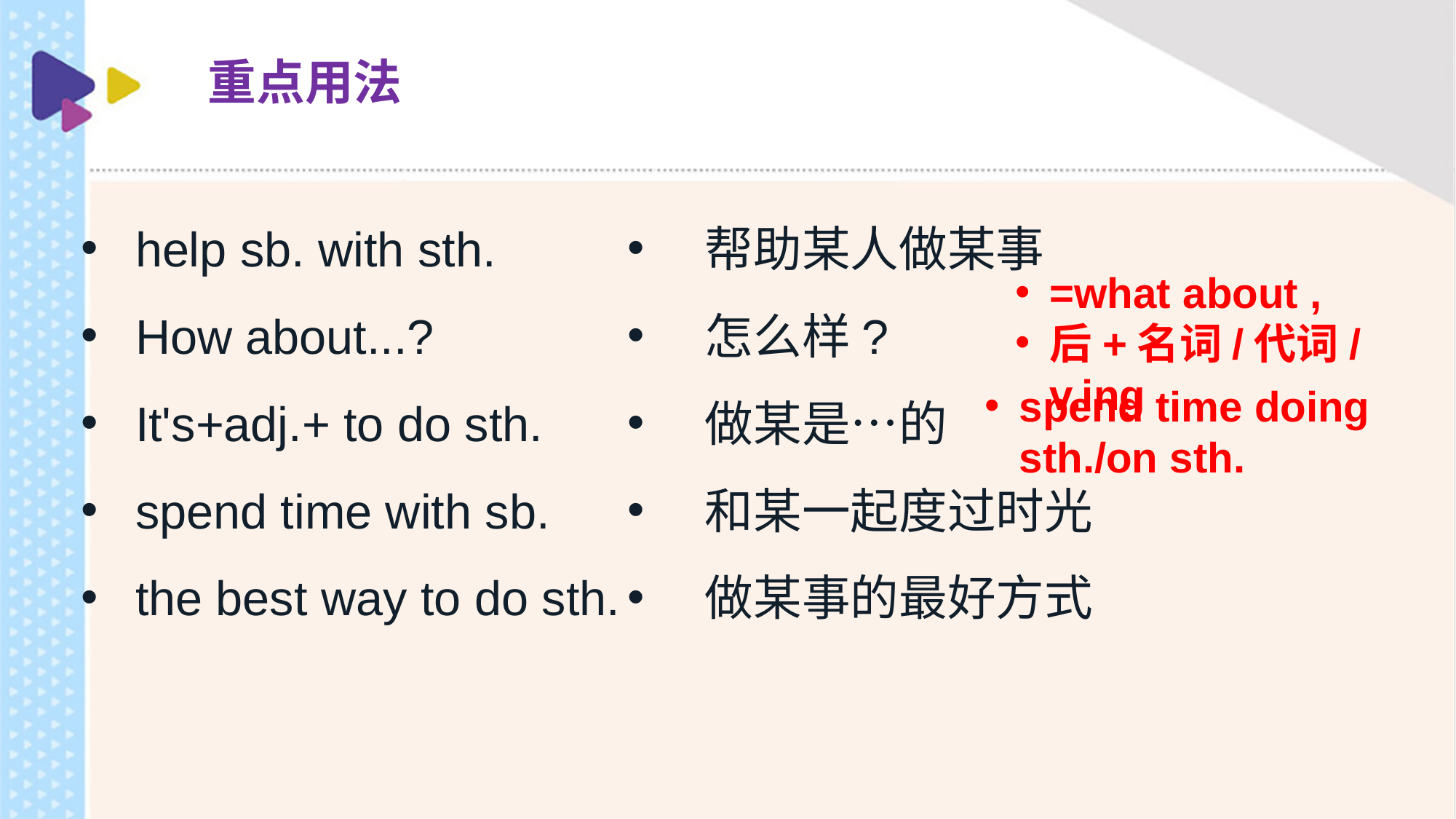

重点用法
 帮助某人做某事
 怎么样?
 做某是…的
 和某一起度过时光
 做某事的最好方式
help sb. with sth.
How about...?
It's+adj.+ to do sth.
spend time with sb.
the best way to do sth.
=what about ,
后+名词/代词/v.ing
spend time doing sth./on sth.